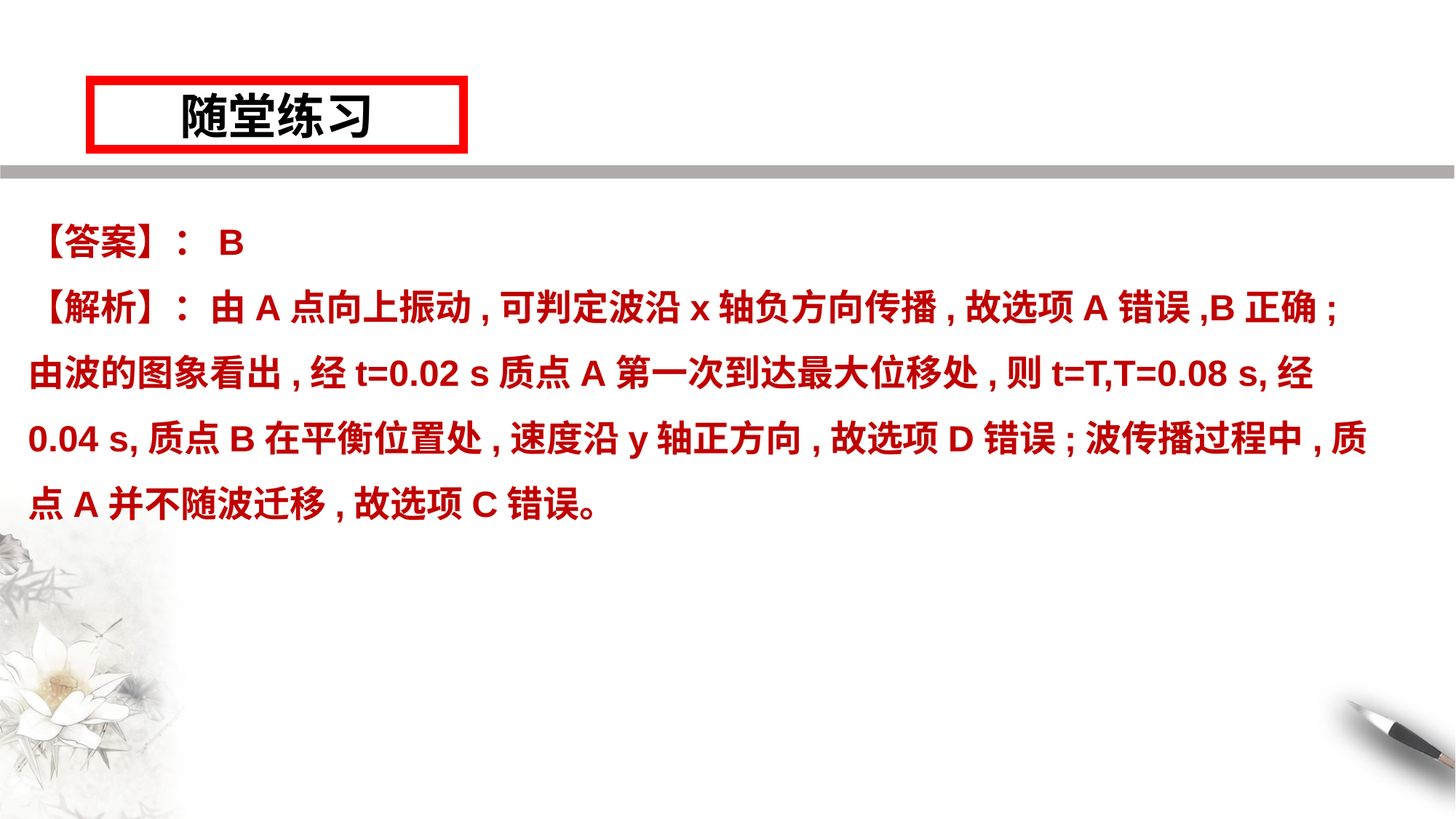

随堂练习

【答案】：B
【解析】：由A点向上振动,可判定波沿x轴负方向传播,故选项A错误,B正确;由波的图象看出,经t=0.02 s质点A第一次到达最大位移处,则t=T,T=0.08 s,经0.04 s,质点B在平衡位置处,速度沿y轴正方向,故选项D错误;波传播过程中,质点A并不随波迁移,故选项C错误。